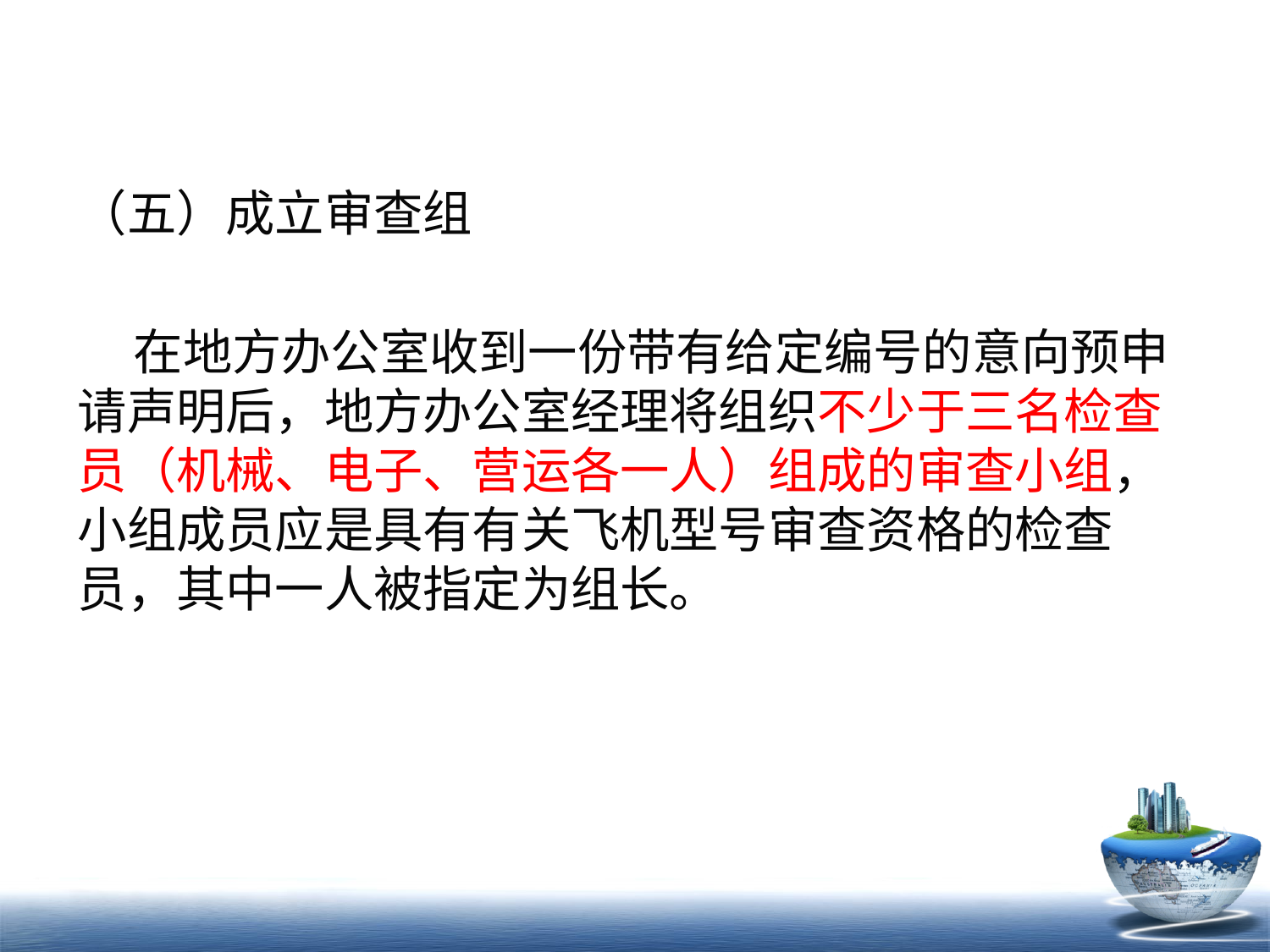

（五）成立审查组

    在地方办公室收到一份带有给定编号的意向预申请声明后，地方办公室经理将组织不少于三名检查员（机械、电子、营运各一人）组成的审查小组，小组成员应是具有有关飞机型号审查资格的检查员，其中一人被指定为组长。